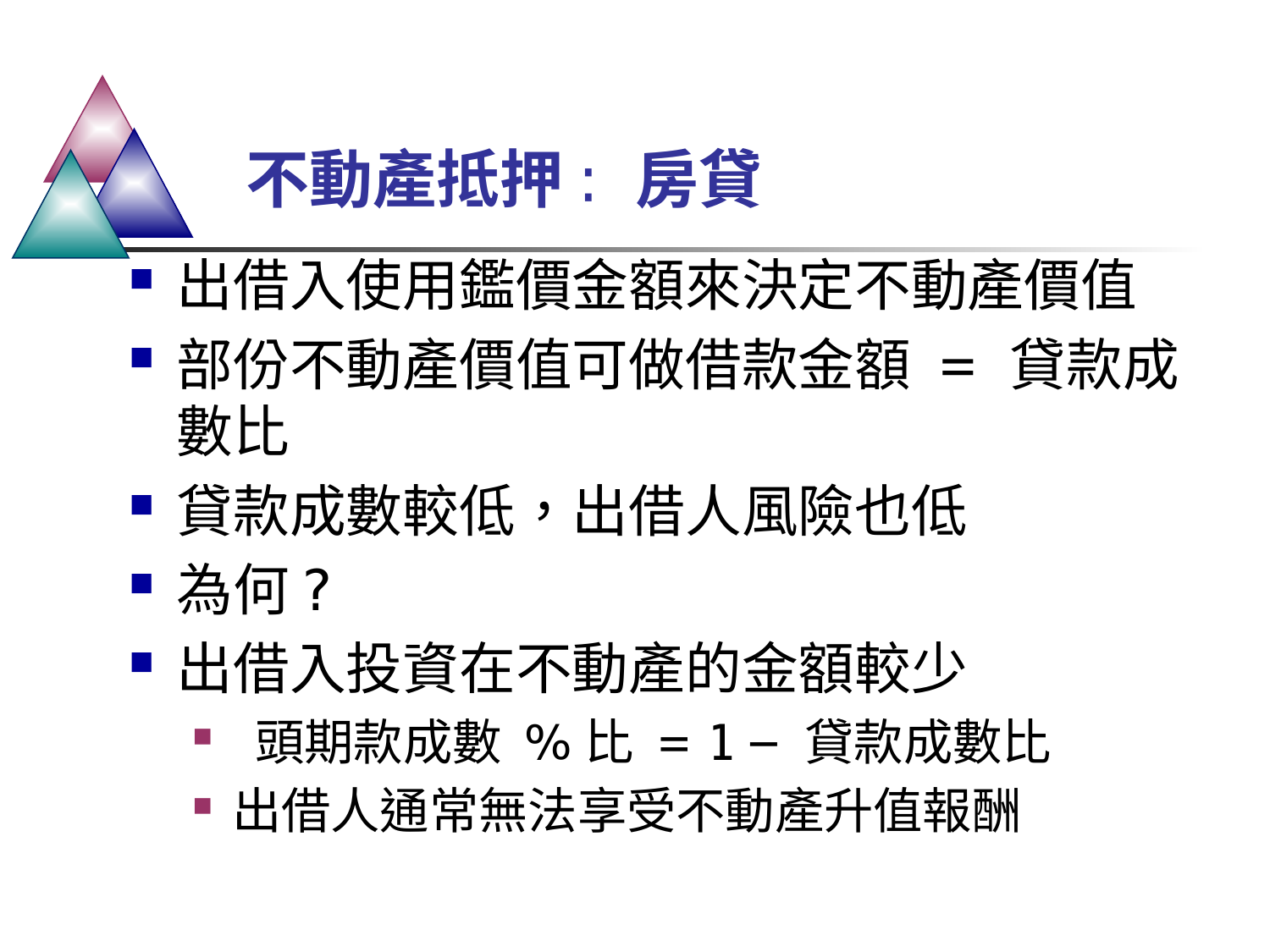

# 不動產抵押: 房貸
出借入使用鑑價金額來決定不動產價值
部份不動產價值可做借款金額 = 貸款成數比
貸款成數較低，出借人風險也低
為何?
出借入投資在不動產的金額較少
 頭期款成數 %比 = 1 – 貸款成數比
出借人通常無法享受不動產升值報酬